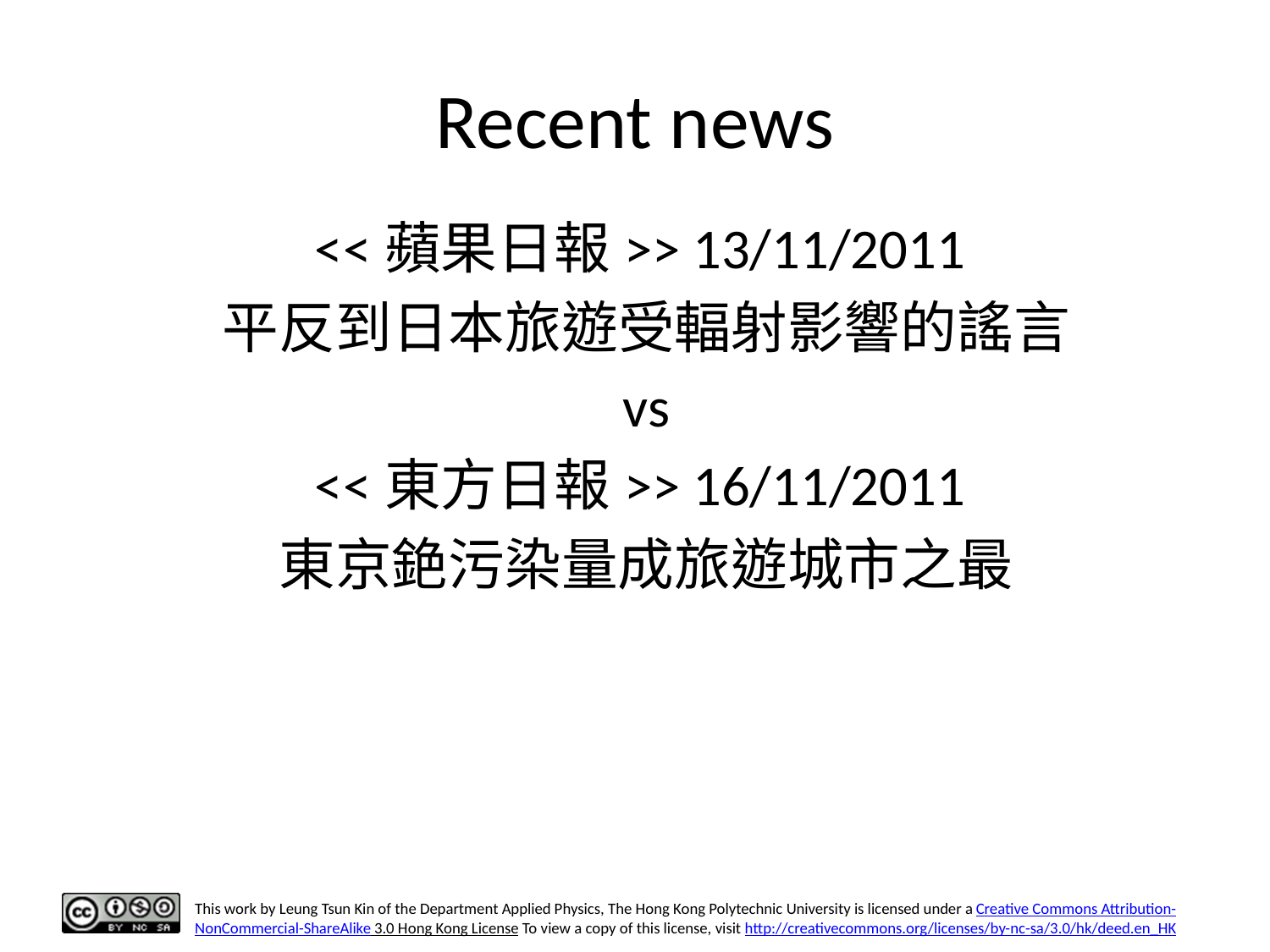

# Recent news
<<蘋果日報>> 13/11/2011
平反到日本旅遊受輻射影響的謠言
vs
<<東方日報>> 16/11/2011
東京銫污染量成旅遊城市之最